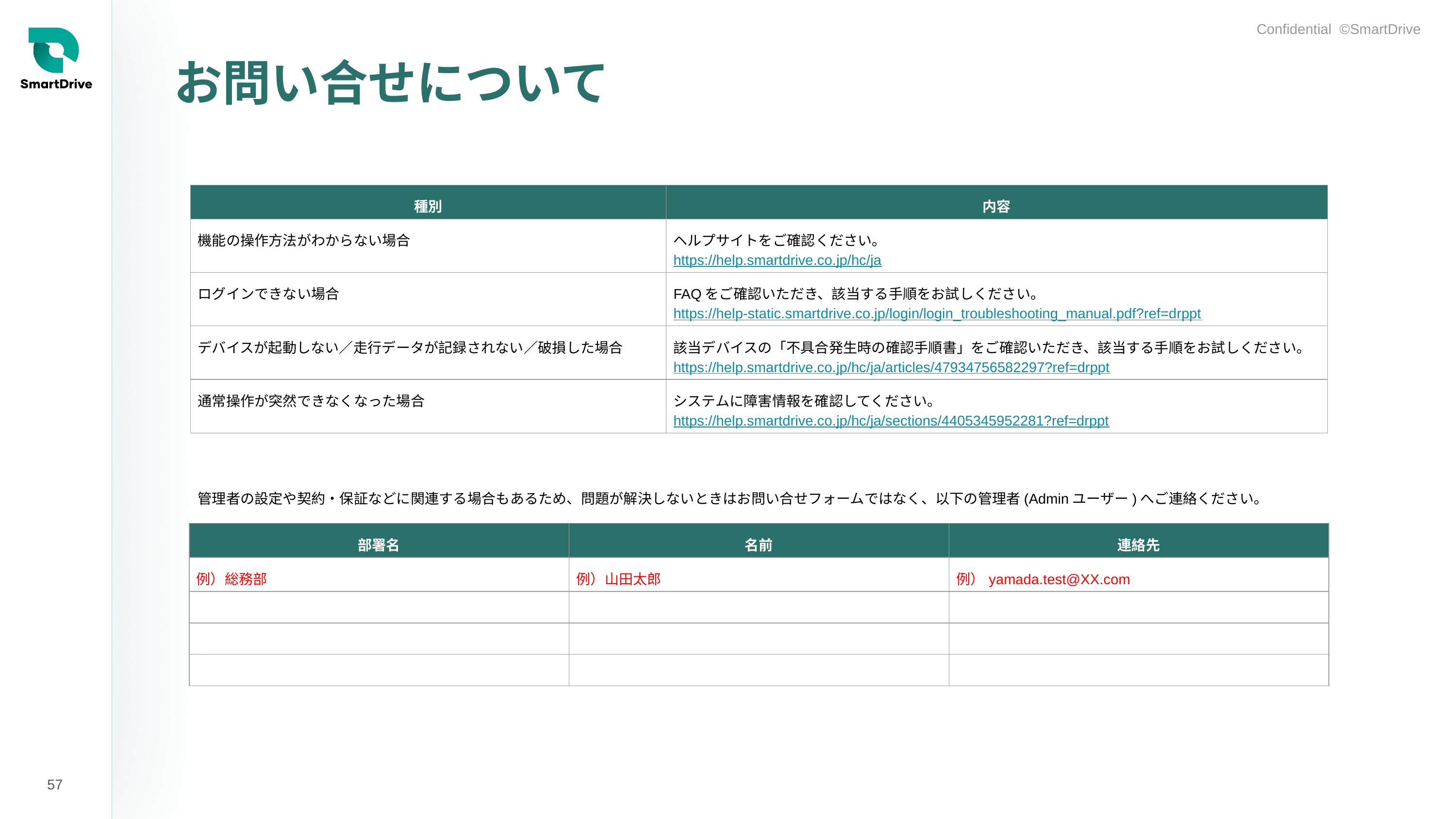

| 初期設定で スタート | おすすめ設定で クイックスタート |
| --- | --- |
| ◯ | ◯ |
# お問い合せについて
| このページについて |
| --- |
| 赤文字は、編集してご利用ください。 |
| 種別 | 内容 |
| --- | --- |
| 機能の操作方法がわからない場合 | ヘルプサイトをご確認ください。 https://help.smartdrive.co.jp/hc/ja |
| ログインできない場合 | FAQをご確認いただき、該当する手順をお試しください。https://help-static.smartdrive.co.jp/login/login\_troubleshooting\_manual.pdf?ref=drppt |
| デバイスが起動しない／走行データが記録されない／破損した場合 | 該当デバイスの「不具合発生時の確認手順書」をご確認いただき、該当する手順をお試しください。 https://help.smartdrive.co.jp/hc/ja/articles/47934756582297?ref=drppt |
| 通常操作が突然できなくなった場合 | システムに障害情報を確認してください。 https://help.smartdrive.co.jp/hc/ja/sections/4405345952281?ref=drppt |
管理者の設定や契約・保証などに関連する場合もあるため、問題が解決しないときはお問い合せフォームではなく、以下の管理者(Adminユーザー)へご連絡ください。
| 部署名 | 名前 | 連絡先 |
| --- | --- | --- |
| 例）総務部 | 例）山田太郎 | 例）yamada.test@XX.com |
|  |  |  |
|  |  |  |
|  |  |  |
57